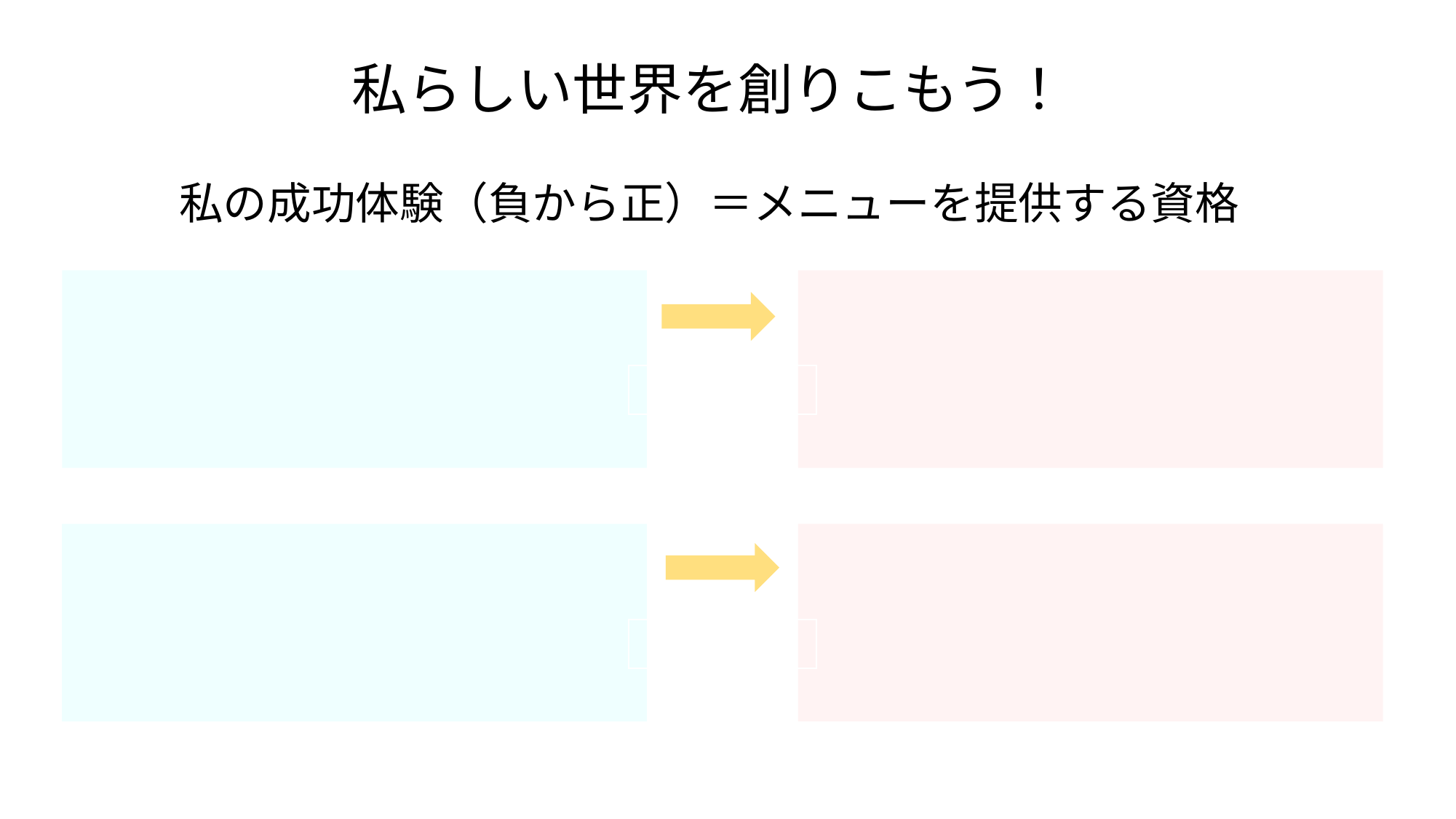

# 私らしい世界を創りこもう！ 私の成功体験（負から正）＝メニューを提供する資格